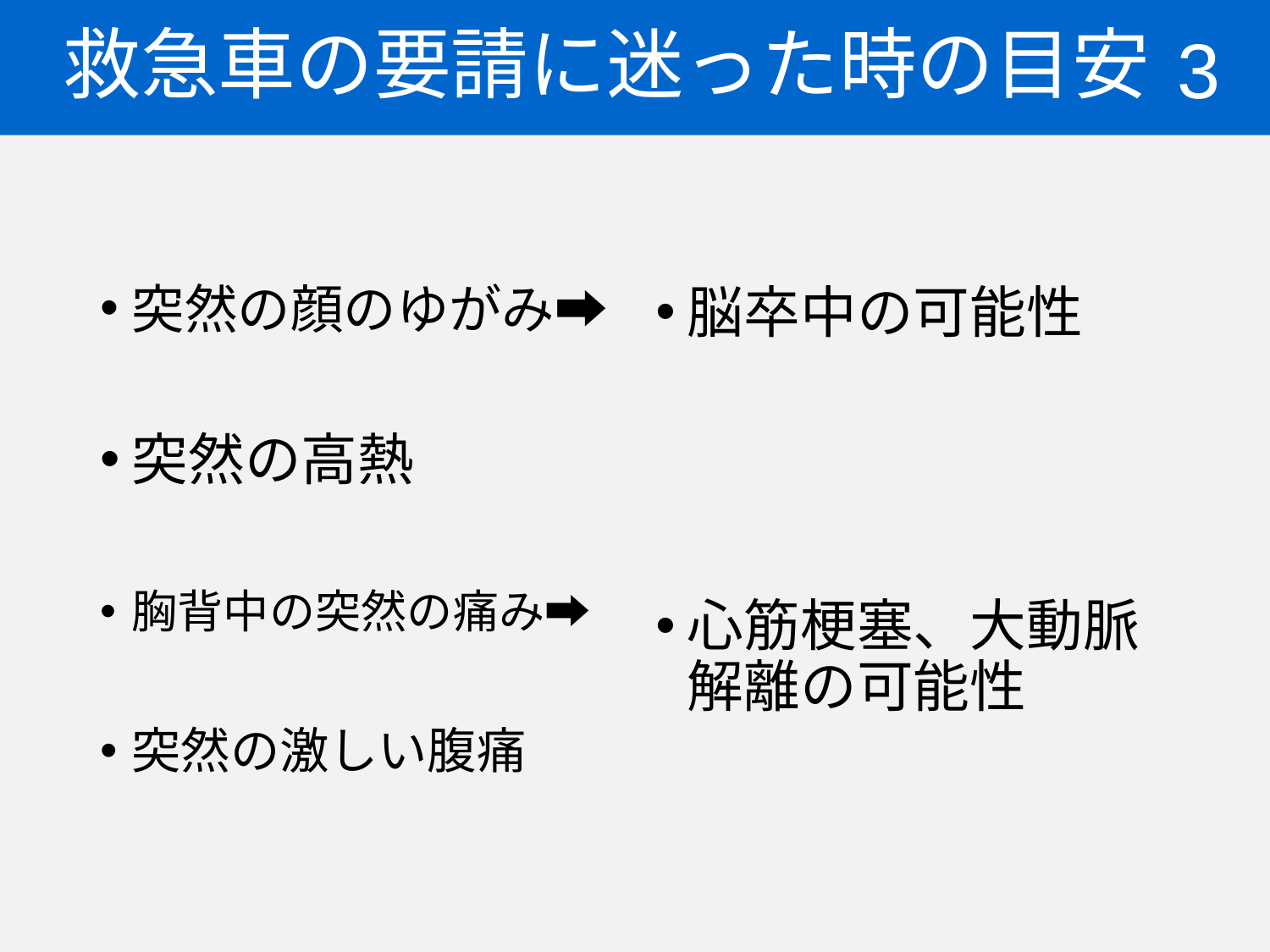

# 救急車の要請に迷った時の目安
3
突然の顔のゆがみ➡

突然の高熱

胸背中の突然の痛み➡

突然の激しい腹痛

脳卒中の可能性

心筋梗塞、大動脈解離の可能性